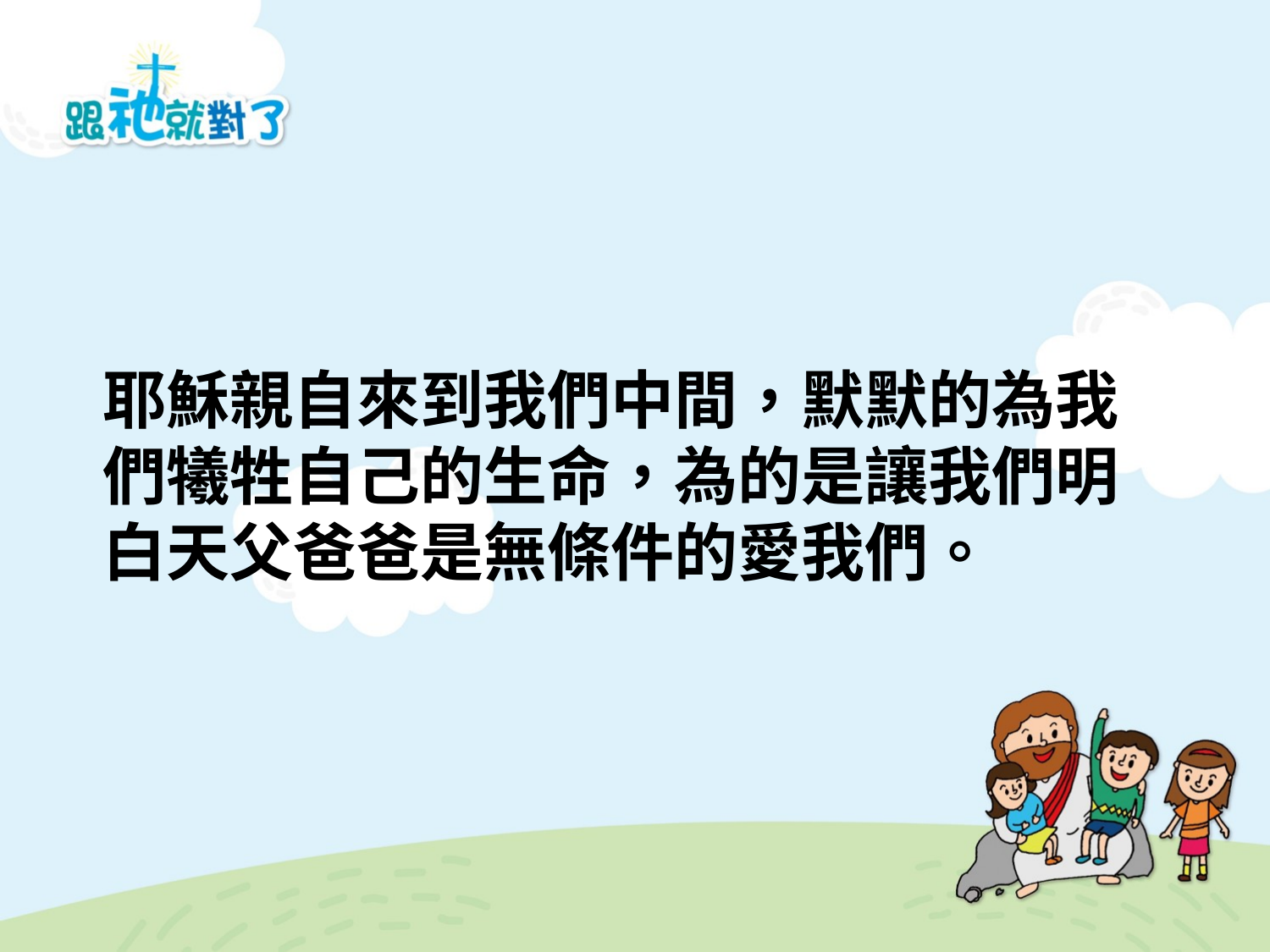

耶穌親自來到我們中間，默默的為我們犧牲自己的生命，為的是讓我們明白天父爸爸是無條件的愛我們。